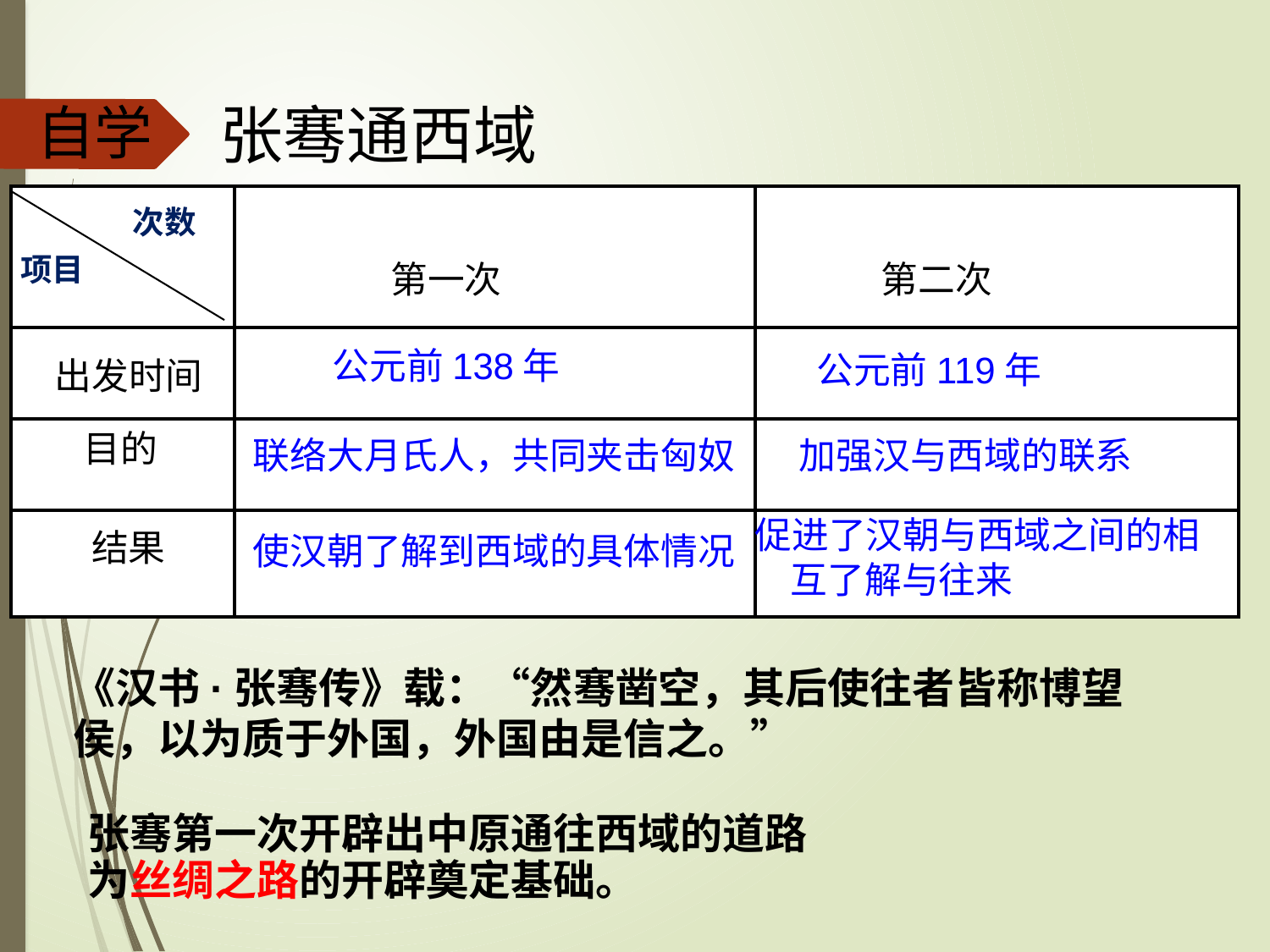

张骞通西域
自学
| 次数项目 |  |  |
| --- | --- | --- |
|  |  |  |
|  |  |  |
|  |  |  |

第一次
第二次
公元前138年
出发时间
公元前119年
目的
联络大月氏人，共同夹击匈奴
加强汉与西域的联系
促进了汉朝与西域之间的相互了解与往来
结果
使汉朝了解到西域的具体情况
《汉书·张骞传》载：“然骞凿空，其后使往者皆称博望侯，以为质于外国，外国由是信之。”
张骞第一次开辟出中原通往西域的道路
为丝绸之路的开辟奠定基础。